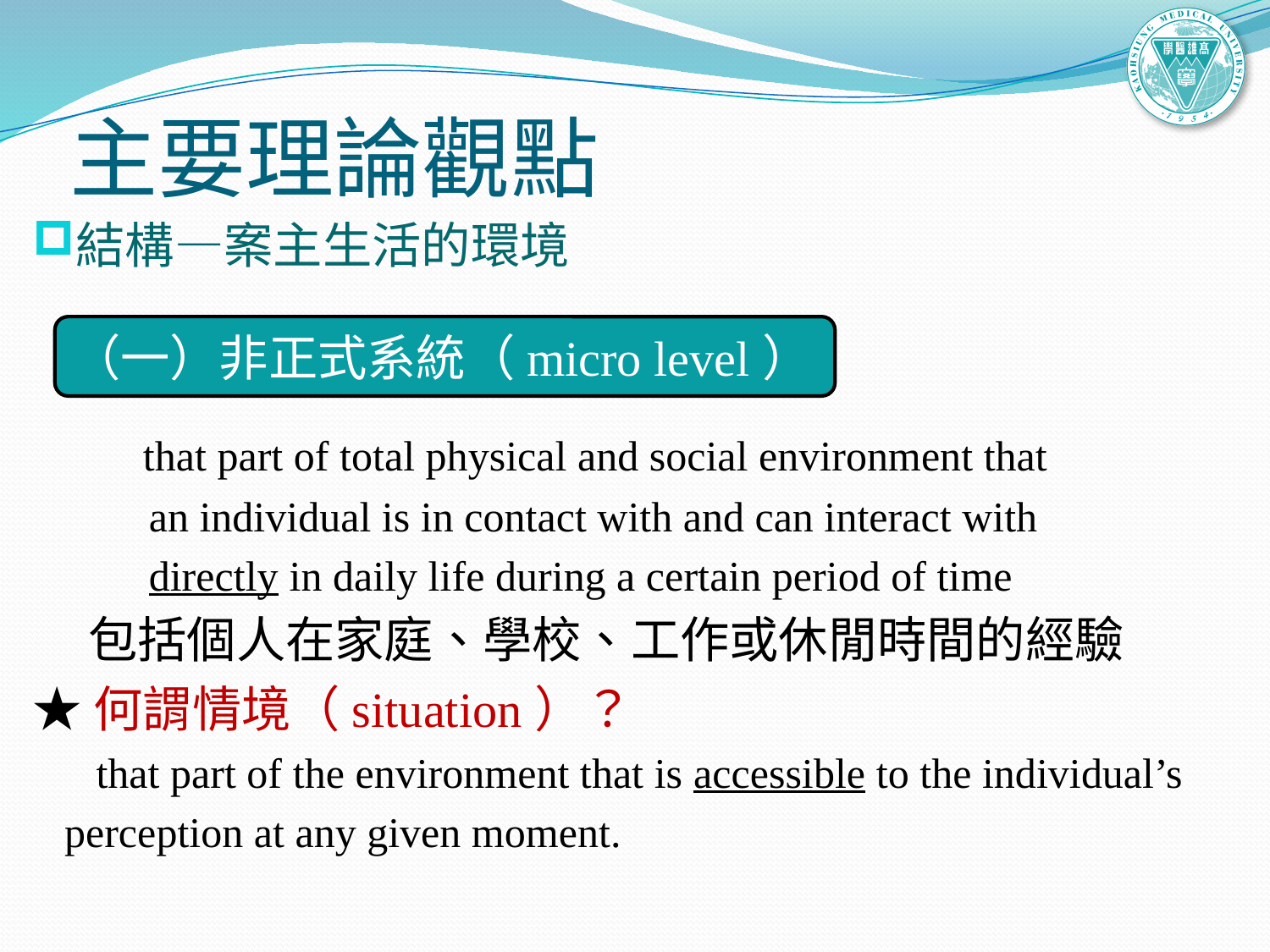

# 主要理論觀點
結構—案主生活的環境

         that part of total physical and social environment that
           an individual is in contact with and can interact with
           directly in daily life during a certain period of time
    包括個人在家庭、學校、工作或休閒時間的經驗
★何謂情境（situation）？
      that part of the environment that is accessible to the individual’s
   perception at any given moment.
（一）非正式系統（micro level）